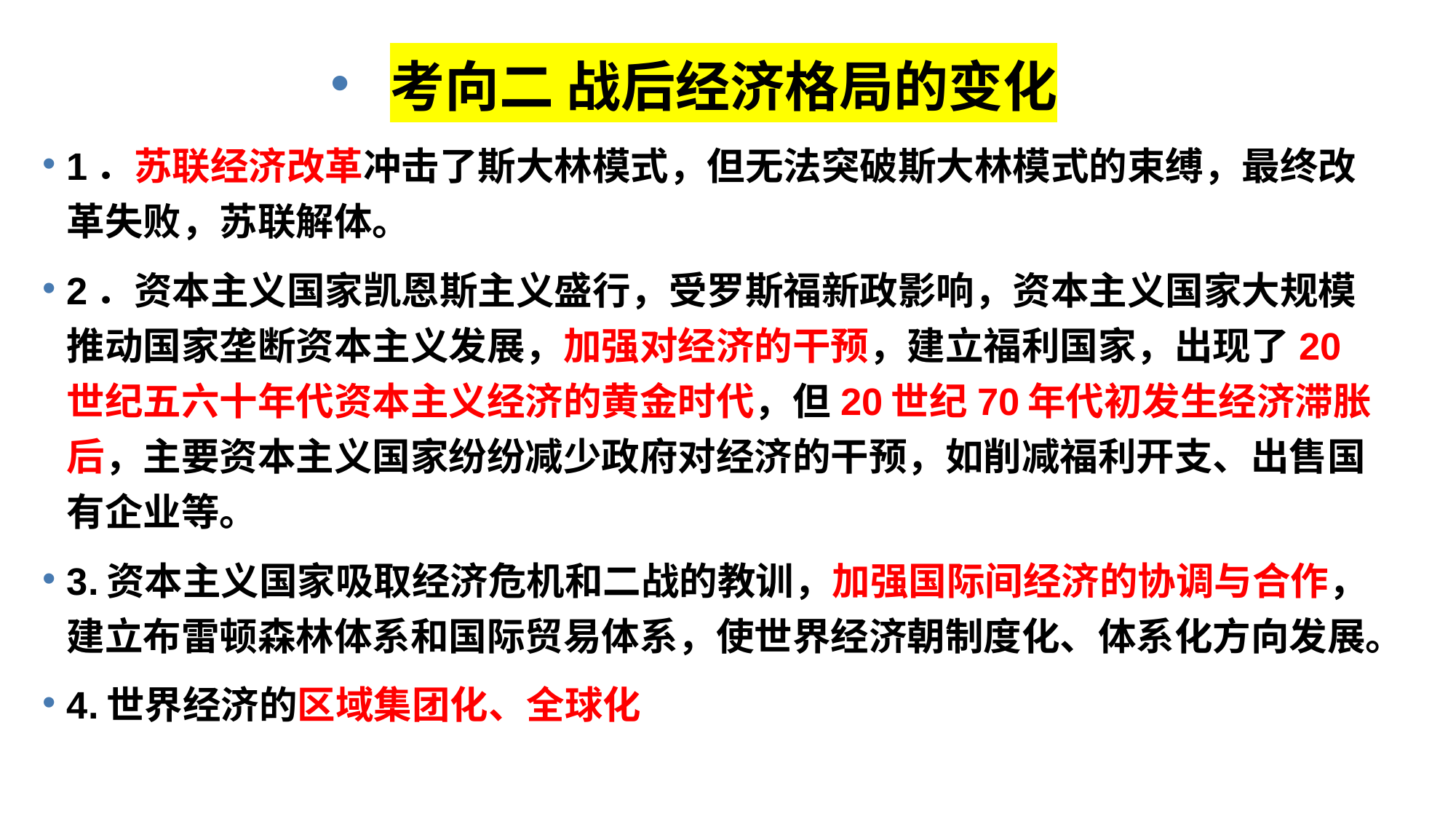

考向二 战后经济格局的变化
1．苏联经济改革冲击了斯大林模式，但无法突破斯大林模式的束缚，最终改革失败，苏联解体。
2．资本主义国家凯恩斯主义盛行，受罗斯福新政影响，资本主义国家大规模推动国家垄断资本主义发展，加强对经济的干预，建立福利国家，出现了20 世纪五六十年代资本主义经济的黄金时代，但20世纪70年代初发生经济滞胀后，主要资本主义国家纷纷减少政府对经济的干预，如削减福利开支、出售国有企业等。
3.资本主义国家吸取经济危机和二战的教训，加强国际间经济的协调与合作，建立布雷顿森林体系和国际贸易体系，使世界经济朝制度化、体系化方向发展。
4.世界经济的区域集团化、全球化